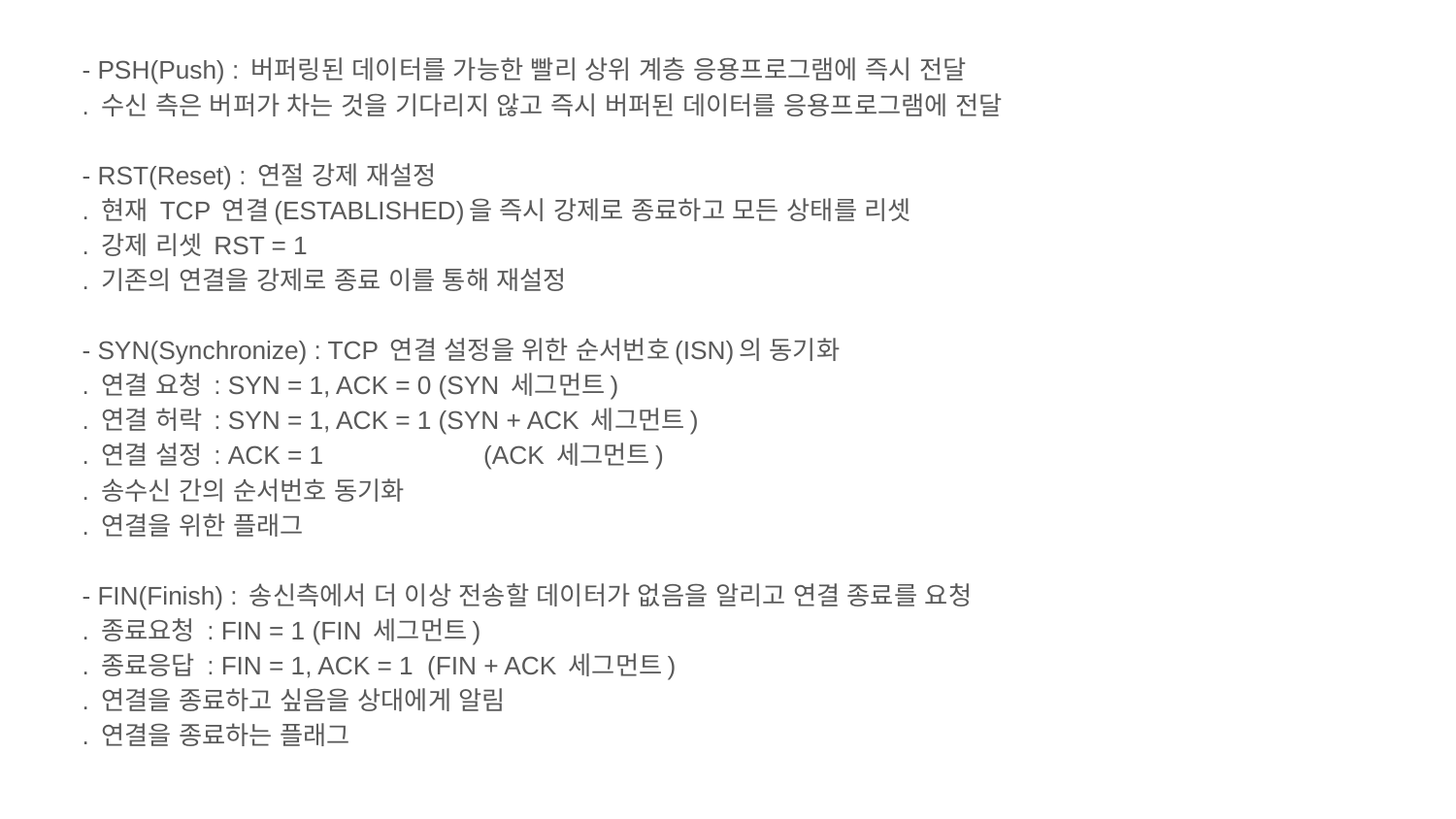

- PSH(Push) : 버퍼링된 데이터를 가능한 빨리 상위 계층 응용프로그램에 즉시 전달
	. 수신 측은 버퍼가 차는 것을 기다리지 않고 즉시 버퍼된 데이터를 응용프로그램에 전달
- RST(Reset) : 연절 강제 재설정
	. 현재 TCP 연결(ESTABLISHED)을 즉시 강제로 종료하고 모든 상태를 리셋
	. 강제 리셋 RST = 1
	. 기존의 연결을 강제로 종료 이를 통해 재설정
- SYN(Synchronize) : TCP 연결 설정을 위한 순서번호(ISN)의 동기화
	. 연결 요청 : SYN = 1, ACK = 0 (SYN 세그먼트)
	. 연결 허락 : SYN = 1, ACK = 1 (SYN + ACK 세그먼트)
	. 연결 설정 : ACK = 1	        (ACK 세그먼트)
	. 송수신 간의 순서번호 동기화
	. 연결을 위한 플래그
- FIN(Finish) : 송신측에서 더 이상 전송할 데이터가 없음을 알리고 연결 종료를 요청
	. 종료요청 : FIN = 1			(FIN 세그먼트)
	. 종료응답 : FIN = 1, ACK = 1		(FIN + ACK 세그먼트)
	. 연결을 종료하고 싶음을 상대에게 알림
	. 연결을 종료하는 플래그